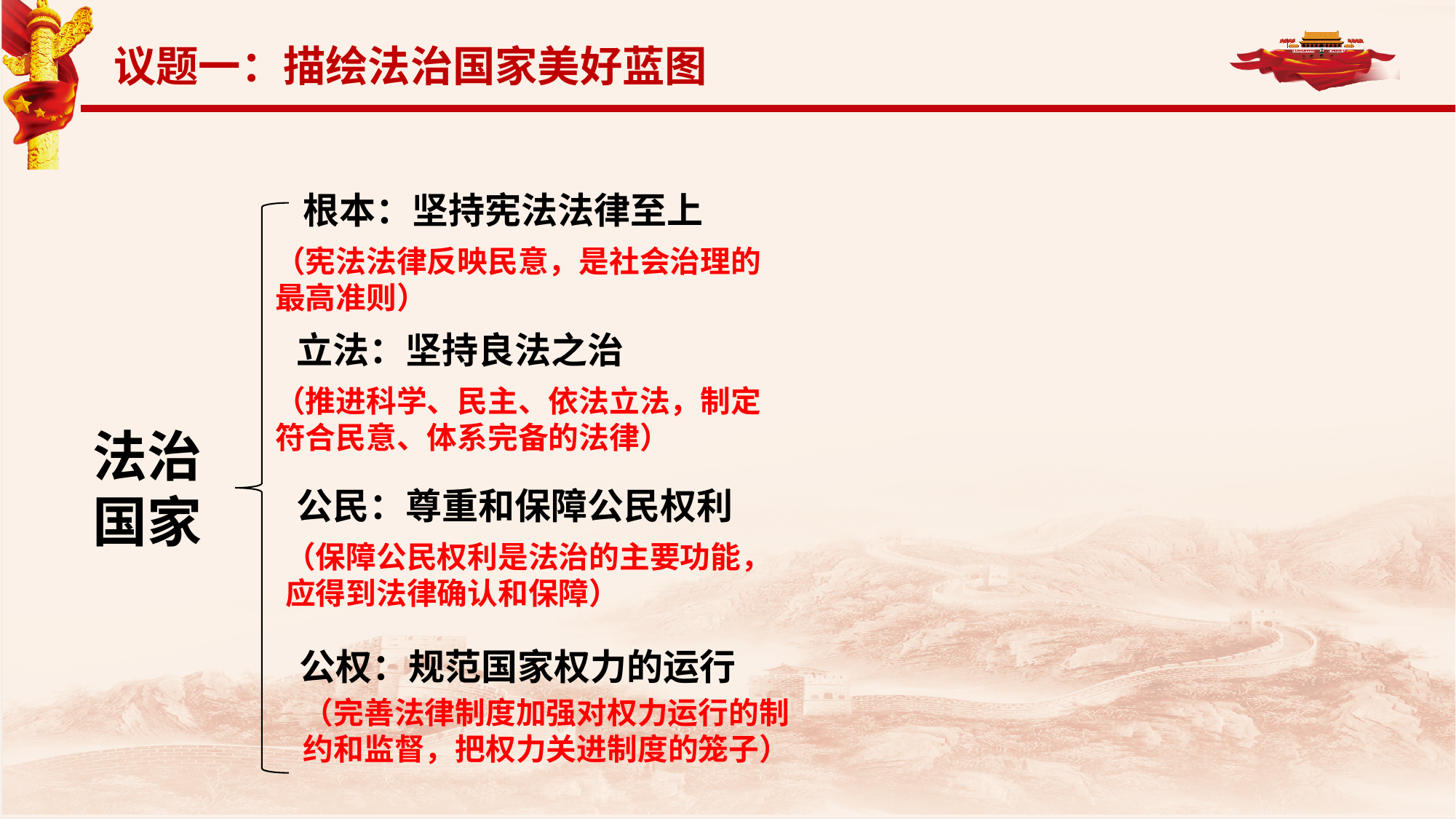

议题一：描绘法治国家美好蓝图
根本：坚持宪法法律至上

（宪法法律反映民意，是社会治理的最高准则）
立法：坚持良法之治
（推进科学、民主、依法立法，制定符合民意、体系完备的法律）
法治
国家
公民：尊重和保障公民权利
（保障公民权利是法治的主要功能，应得到法律确认和保障）
公权：规范国家权力的运行
（完善法律制度加强对权力运行的制约和监督，把权力关进制度的笼子）